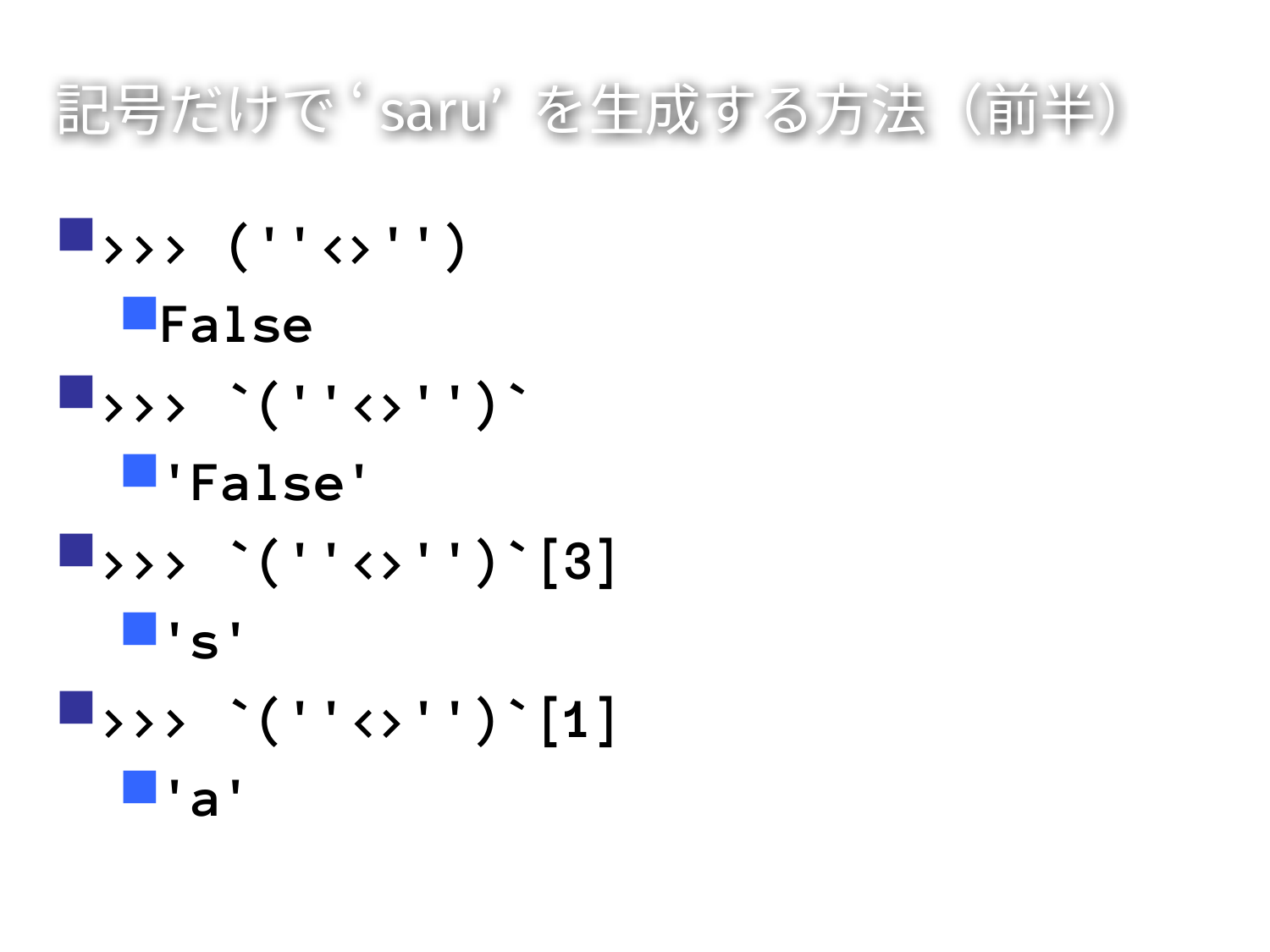

# 記号だけで ‘saru’ を生成する方法（前半）
>>> (''<>'')
False
>>> `(''<>'')`
'False'
>>> `(''<>'')`[3]
's'
>>> `(''<>'')`[1]
'a'